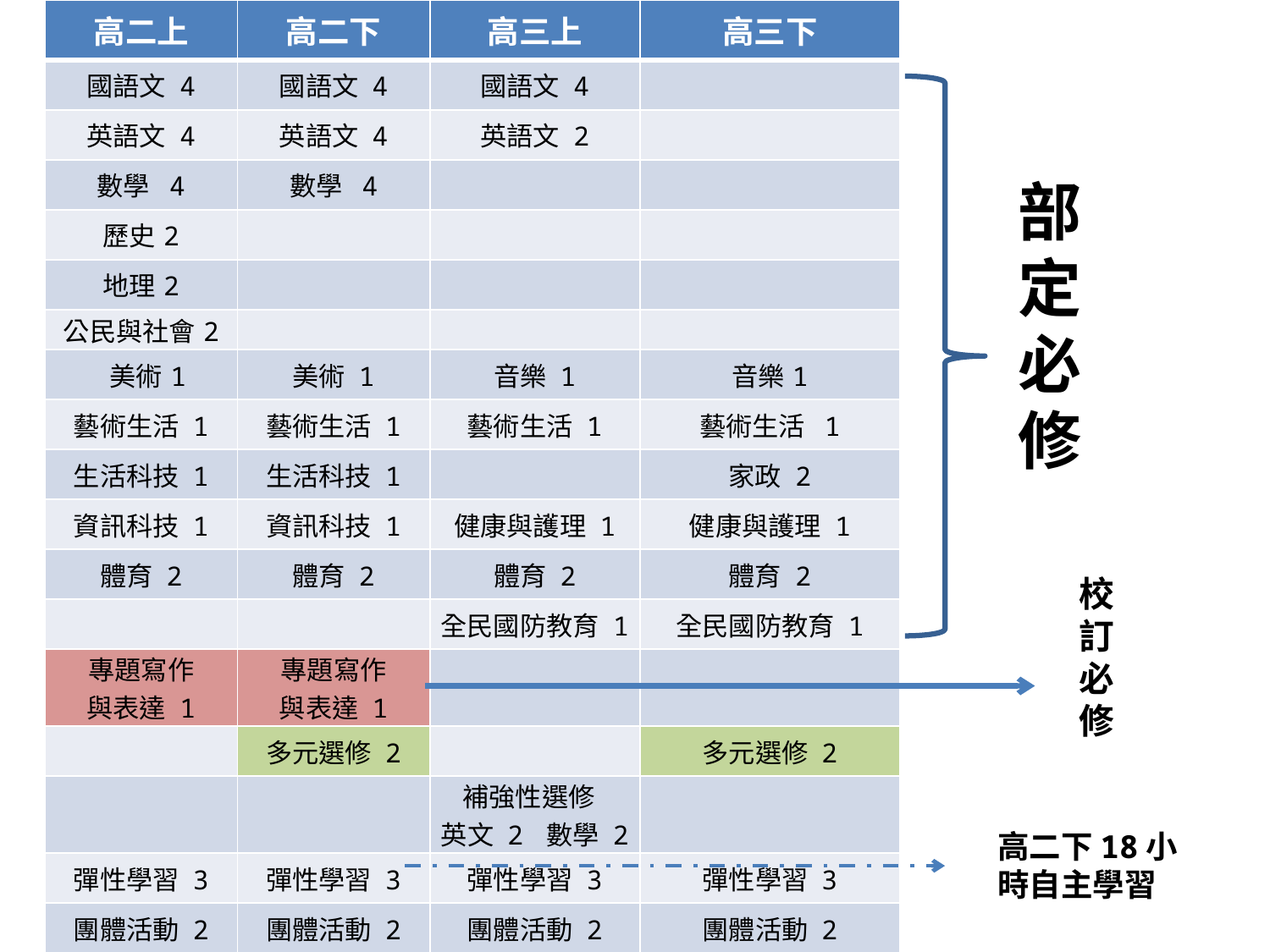

| 高二上 | 高二下 | 高三上 | 高三下 |
| --- | --- | --- | --- |
| 國語文 4 | 國語文 4 | 國語文 4 |  |
| 英語文 4 | 英語文 4 | 英語文 2 |  |
| 數學 4 | 數學 4 |  |  |
| 歷史2 |  |  |  |
| 地理2 |  |  |  |
| 公民與社會2 |  |  |  |
| 美術1 | 美術 1 | 音樂 1 | 音樂1 |
| 藝術生活 1 | 藝術生活 1 | 藝術生活 1 | 藝術生活 1 |
| 生活科技 1 | 生活科技 1 |  | 家政 2 |
| 資訊科技 1 | 資訊科技 1 | 健康與護理 1 | 健康與護理 1 |
| 體育 2 | 體育 2 | 體育 2 | 體育 2 |
|  |  | 全民國防教育 1 | 全民國防教育 1 |
| 專題寫作 與表達 1 | 專題寫作 與表達 1 |  |  |
|  | 多元選修 2 |  | 多元選修 2 |
|  |  | 補強性選修 英文 2 數學 2 |  |
| 彈性學習 3 | 彈性學習 3 | 彈性學習 3 | 彈性學習 3 |
| 團體活動 2 | 團體活動 2 | 團體活動 2 | 團體活動 2 |

部定必修
校訂必修
高二下18小時自主學習